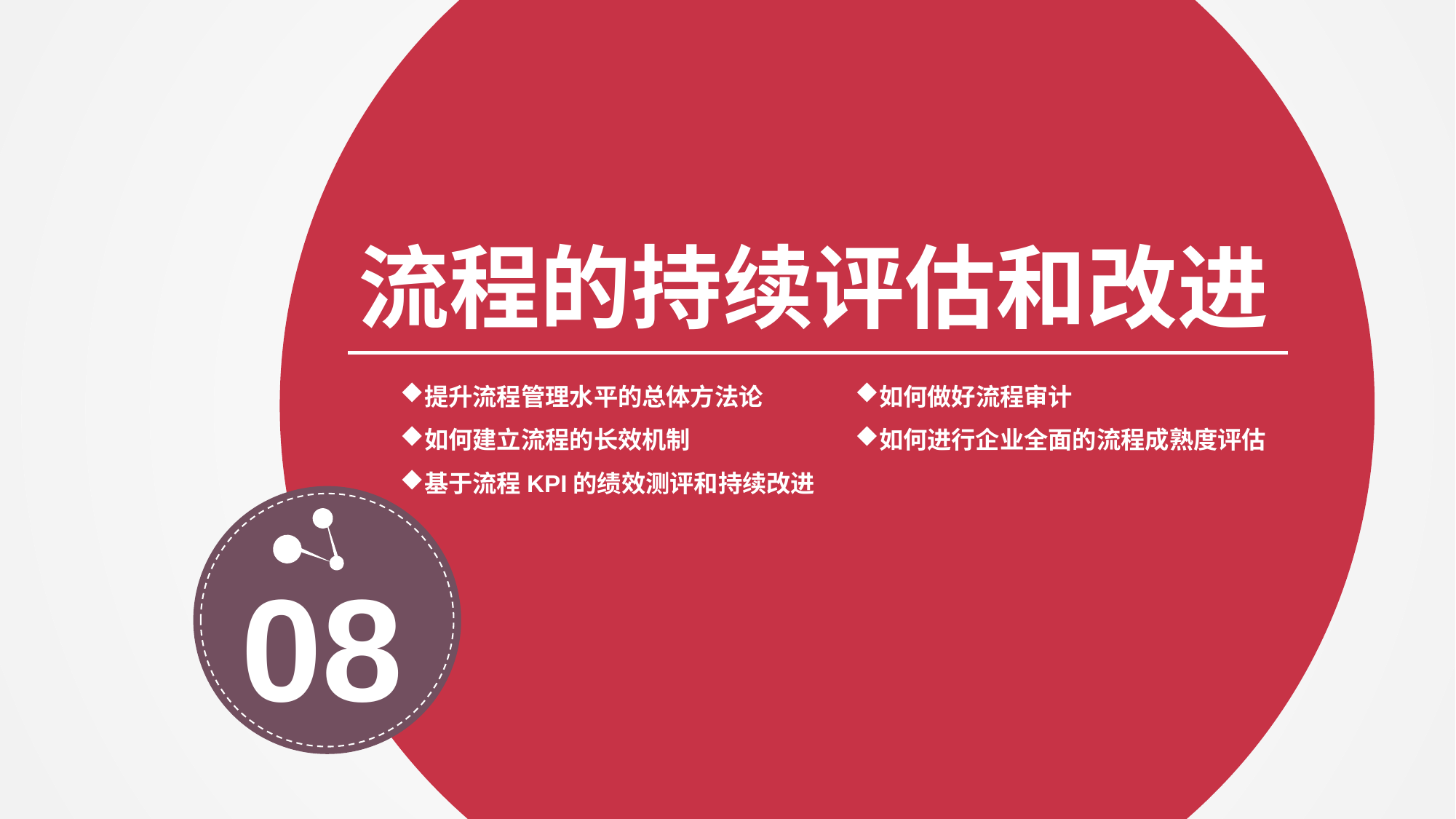

流程的持续评估和改进
提升流程管理水平的总体方法论
如何建立流程的长效机制
基于流程KPI的绩效测评和持续改进
如何做好流程审计
如何进行企业全面的流程成熟度评估

08